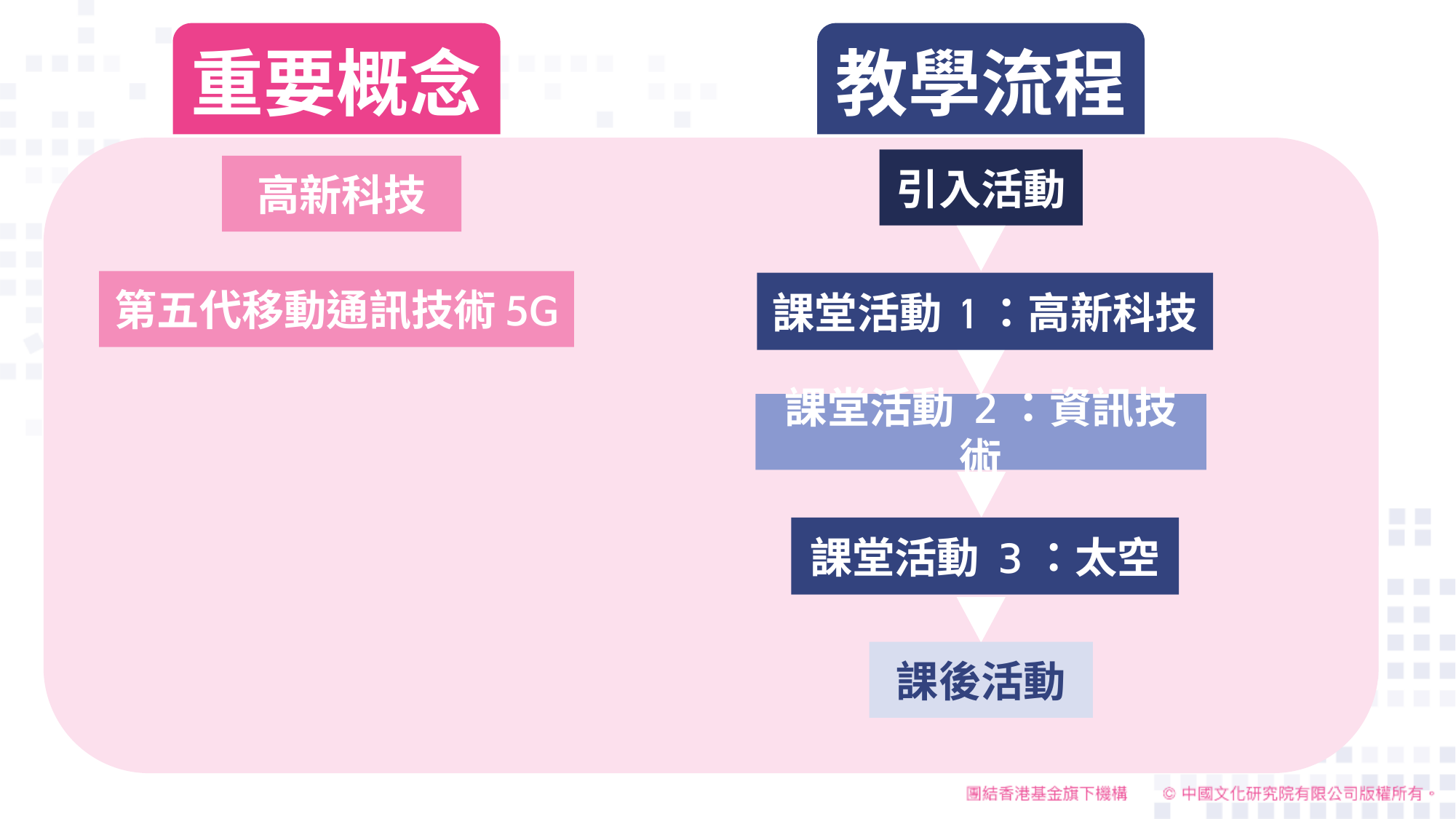

重要概念
教學流程

引入活動
高新科技

第五代移動通訊技術5G
課堂活動 1：高新科技

課堂活動 2：資訊技術

課堂活動 3：太空

課後活動